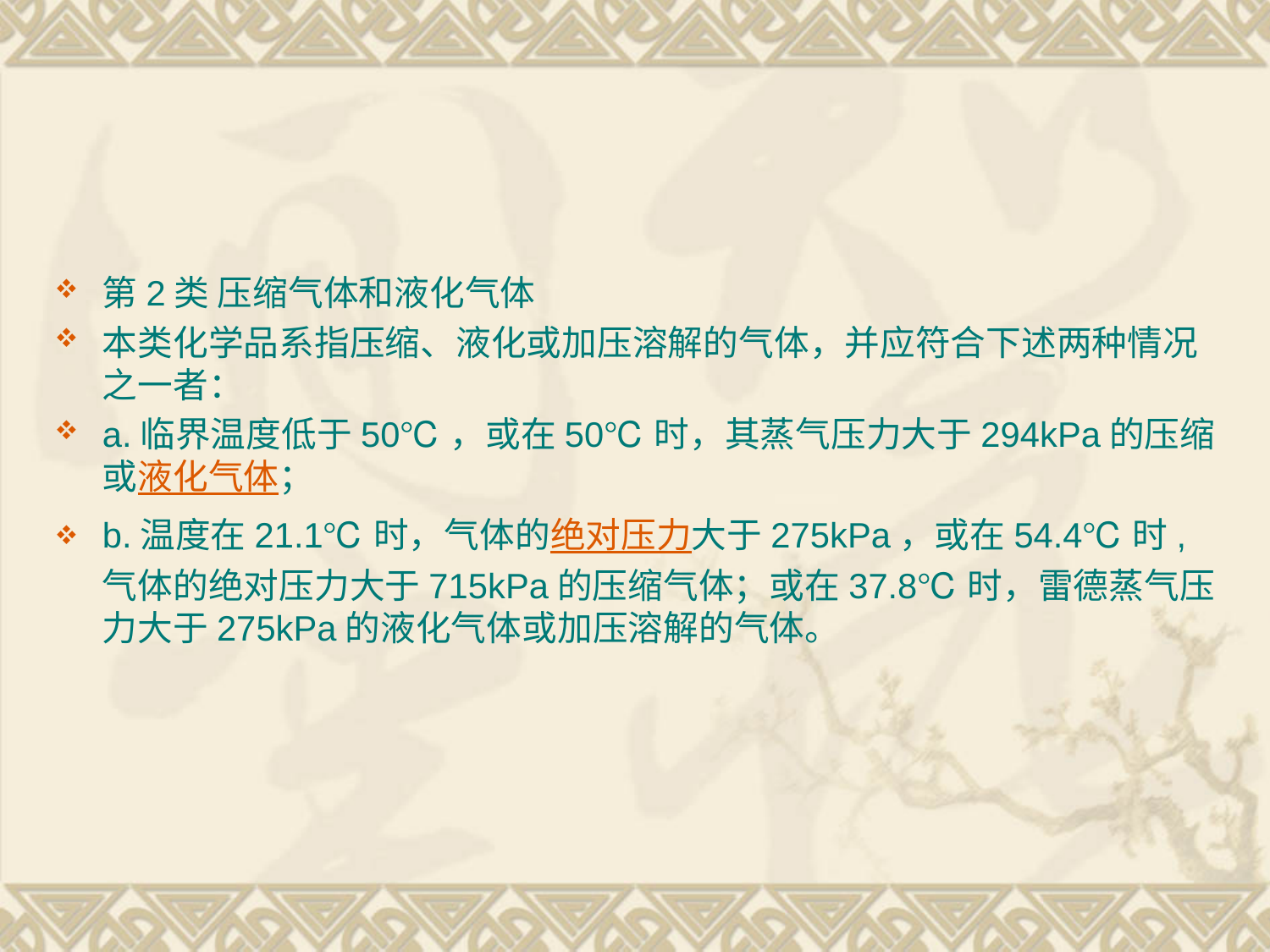

#
第2类 压缩气体和液化气体
本类化学品系指压缩、液化或加压溶解的气体，并应符合下述两种情况之一者：
a.临界温度低于50℃，或在50℃时，其蒸气压力大于294kPa的压缩或液化气体；
b.温度在21.1℃时，气体的绝对压力大于275kPa，或在54.4℃时,气体的绝对压力大于715kPa的压缩气体；或在37.8℃时，雷德蒸气压力大于275kPa的液化气体或加压溶解的气体。